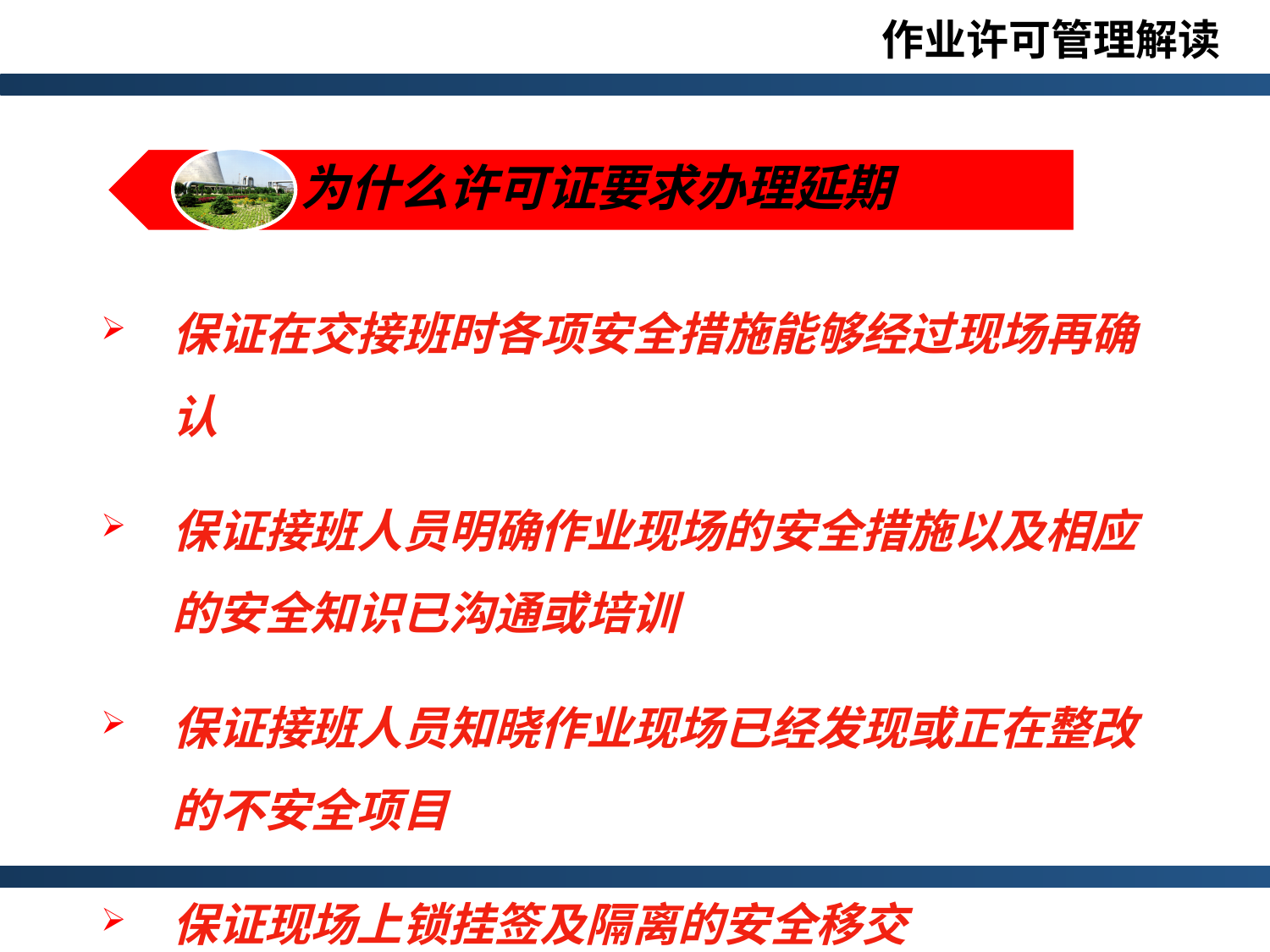

为什么许可证要求办理延期
保证在交接班时各项安全措施能够经过现场再确认
保证接班人员明确作业现场的安全措施以及相应的安全知识已沟通或培训
保证接班人员知晓作业现场已经发现或正在整改的不安全项目
保证现场上锁挂签及隔离的安全移交
保证各项交接工作留下清楚的文字记录